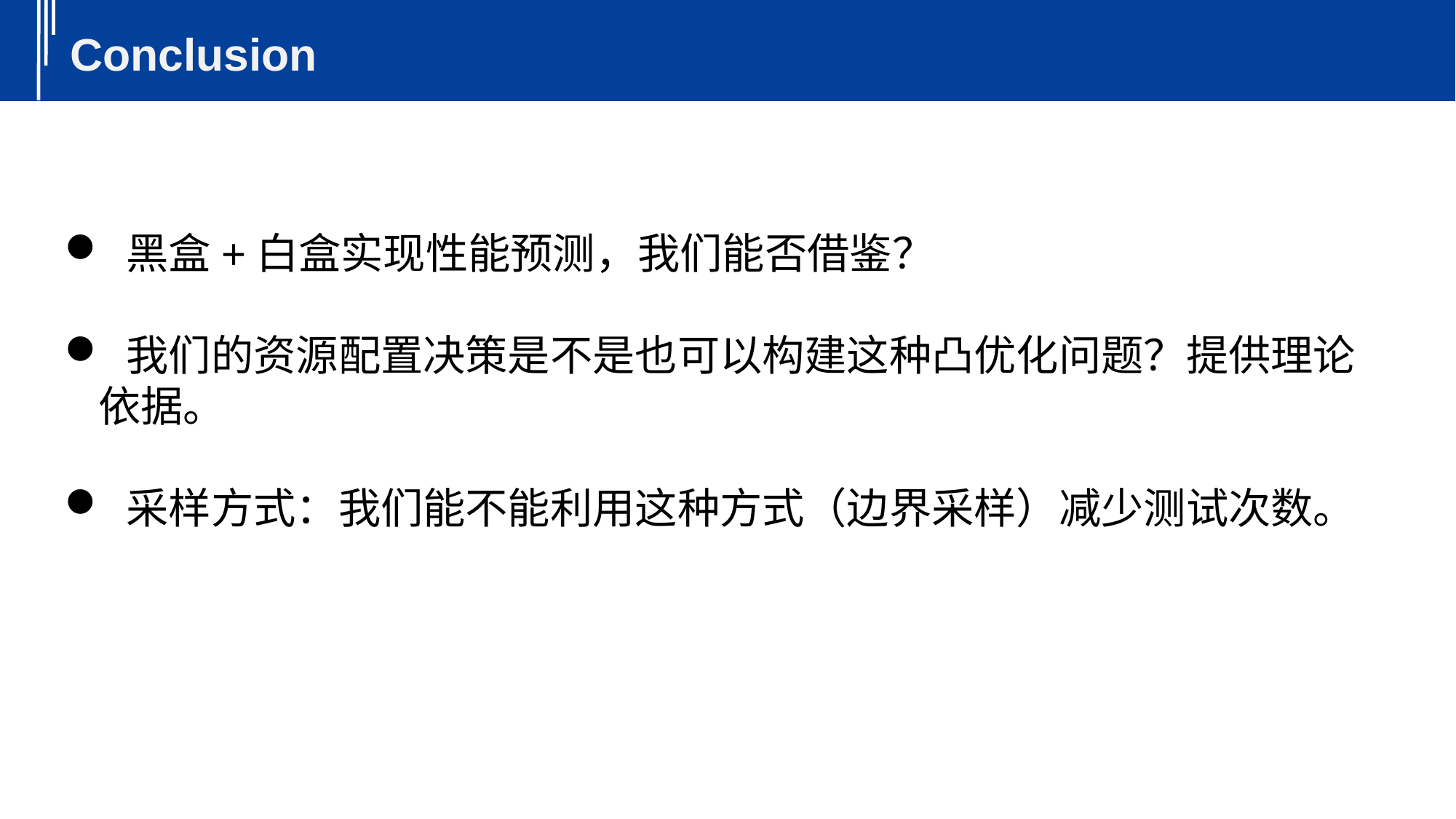

Conclusion
 黑盒+白盒实现性能预测，我们能否借鉴？

 我们的资源配置决策是不是也可以构建这种凸优化问题？提供理论依据。

 采样方式：我们能不能利用这种方式（边界采样）减少测试次数。